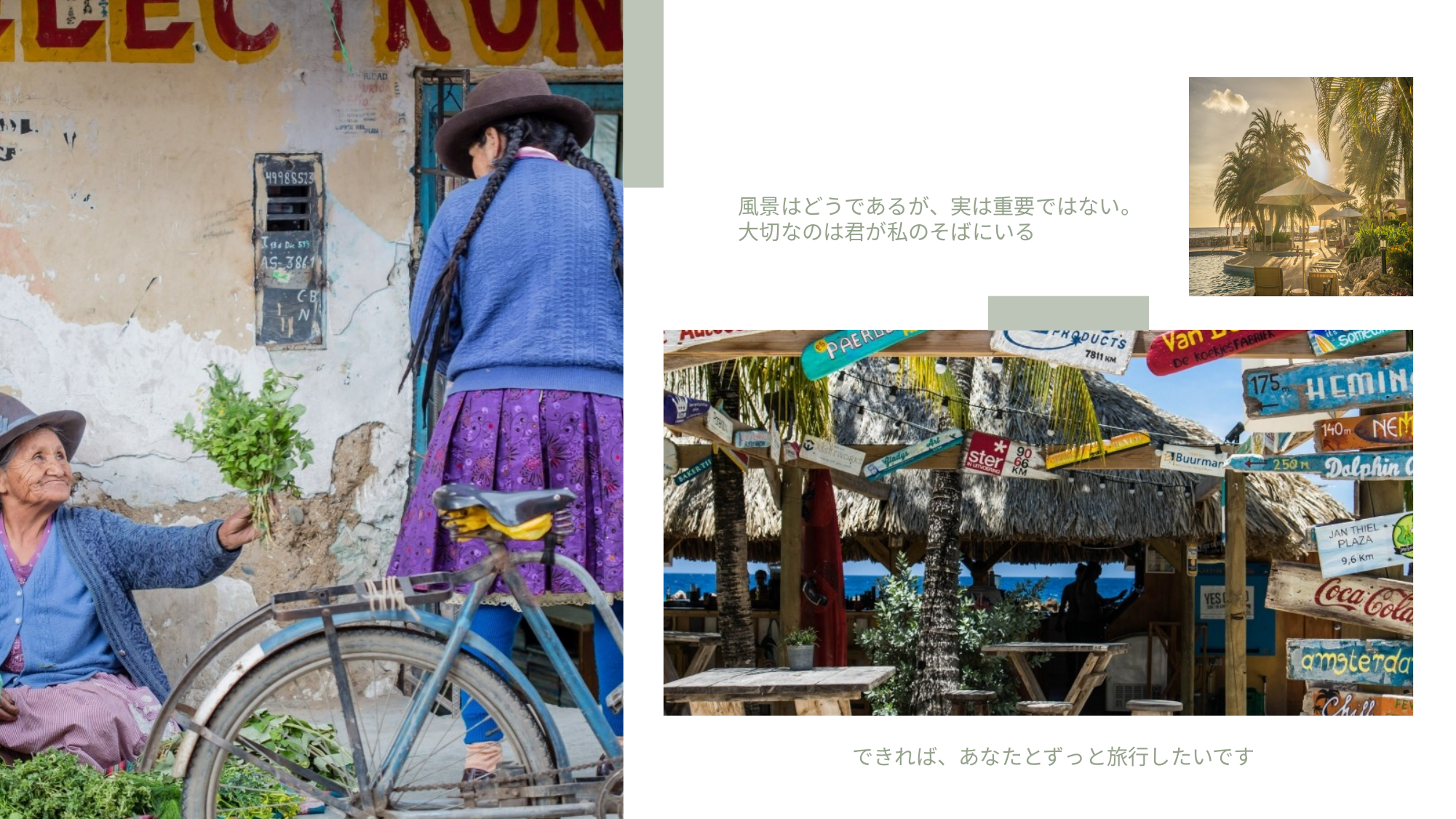

風景はどうであるが、実は重要ではない。大切なのは君が私のそばにいる

できれば、あなたとずっと旅行したいです